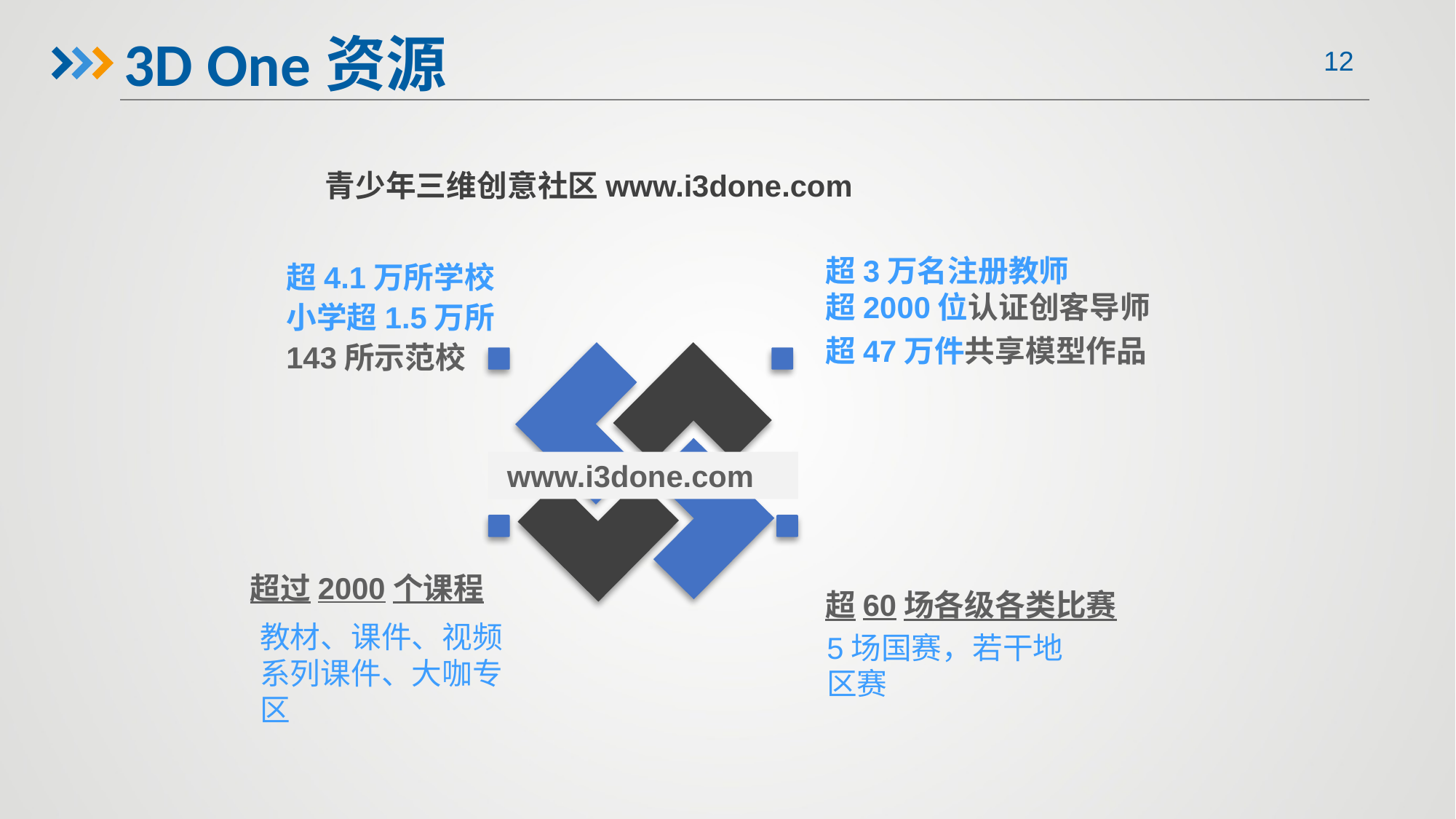

3D One资源
青少年三维创意社区www.i3done.com
超3万名注册教师
超2000位认证创客导师
超47万件共享模型作品
超4.1万所学校
小学超1.5万所
143所示范校

www.i3done.com
超过2000个课程
教材、课件、视频
系列课件、大咖专区
超60场各级各类比赛
5场国赛，若干地区赛